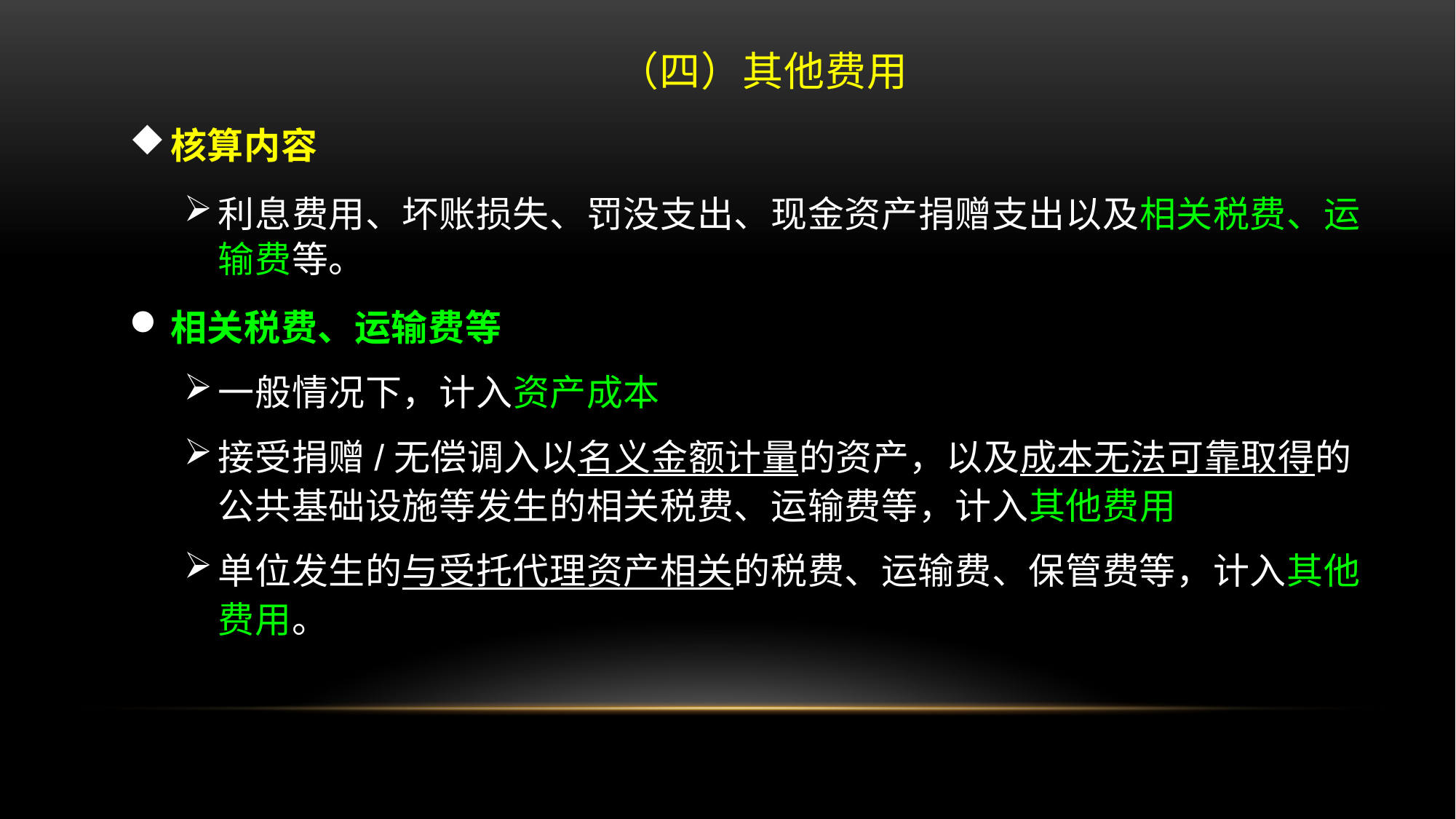

# （四）其他费用
核算内容
利息费用、坏账损失、罚没支出、现金资产捐赠支出以及相关税费、运输费等。
相关税费、运输费等
一般情况下，计入资产成本
接受捐赠/无偿调入以名义金额计量的资产，以及成本无法可靠取得的公共基础设施等发生的相关税费、运输费等，计入其他费用
单位发生的与受托代理资产相关的税费、运输费、保管费等，计入其他费用。
76